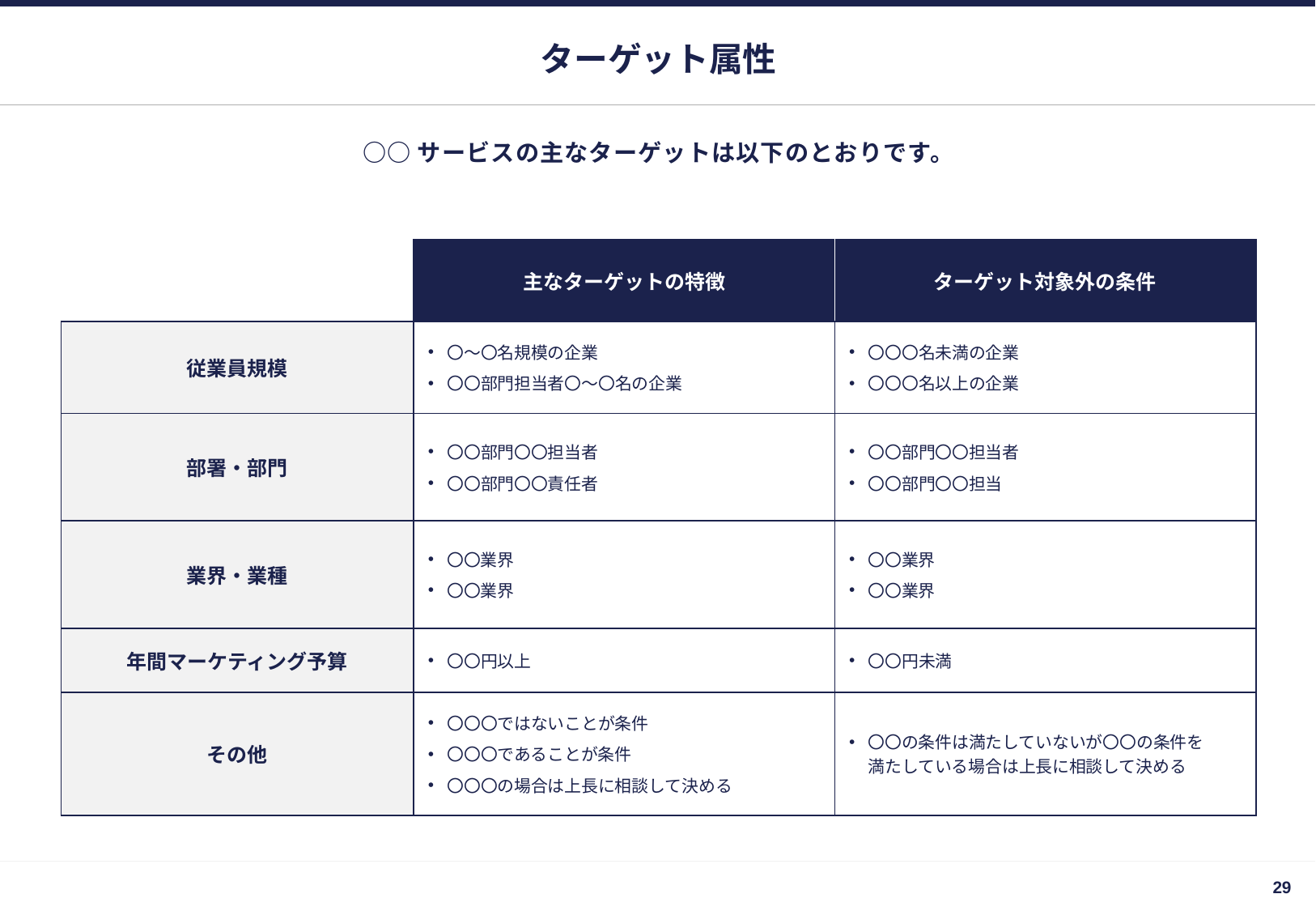

# ターゲット属性
○○サービスの主なターゲットは以下のとおりです。
|  | 主なターゲットの特徴 | ターゲット対象外の条件 |
| --- | --- | --- |
| 従業員規模 | 〇～〇名規模の企業 〇〇部門担当者〇～〇名の企業 | 〇〇〇名未満の企業 〇〇〇名以上の企業 |
| 部署・部門 | 〇〇部門〇〇担当者 〇〇部門〇〇責任者 | 〇〇部門〇〇担当者 〇〇部門〇〇担当 |
| 業界・業種 | 〇〇業界 〇〇業界 | 〇〇業界 〇〇業界 |
| 年間マーケティング予算 | 〇〇円以上 | 〇〇円未満 |
| その他 | 〇〇〇ではないことが条件 〇〇〇であることが条件 〇〇〇の場合は上長に相談して決める | 〇〇の条件は満たしていないが〇〇の条件を 満たしている場合は上長に相談して決める |
29